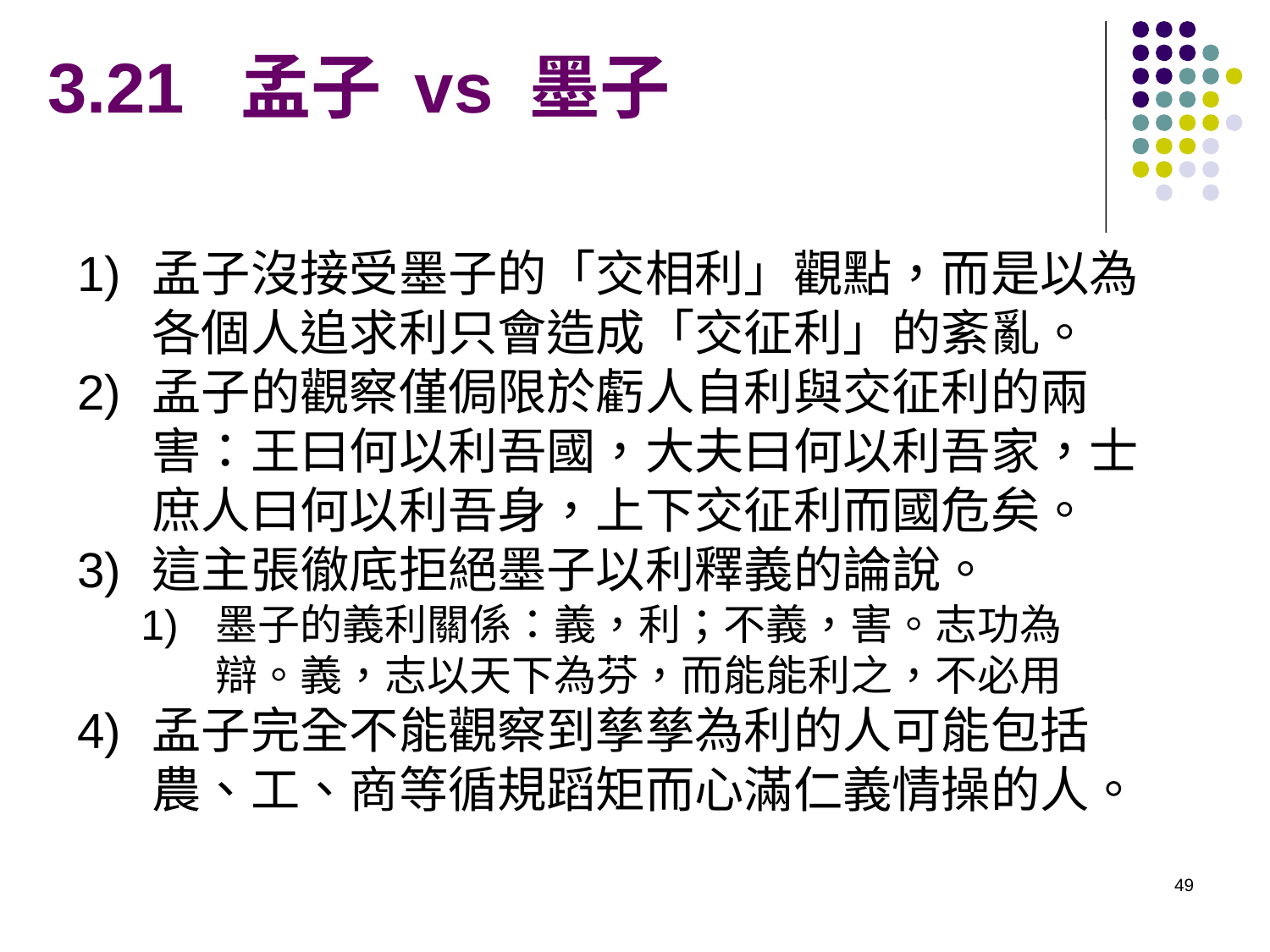

3.21  孟子 vs 墨子

孟子沒接受墨子的「交相利」觀點，而是以為各個人追求利只會造成「交征利」的紊亂。
孟子的觀察僅侷限於虧人自利與交征利的兩害：王曰何以利吾國，大夫曰何以利吾家，士庶人曰何以利吾身，上下交征利而國危矣。
這主張徹底拒絕墨子以利釋義的論說。
墨子的義利關係：義，利；不義，害。志功為辯。義，志以天下為芬，而能能利之，不必用
孟子完全不能觀察到孳孳為利的人可能包括農、工、商等循規蹈矩而心滿仁義情操的人。
49